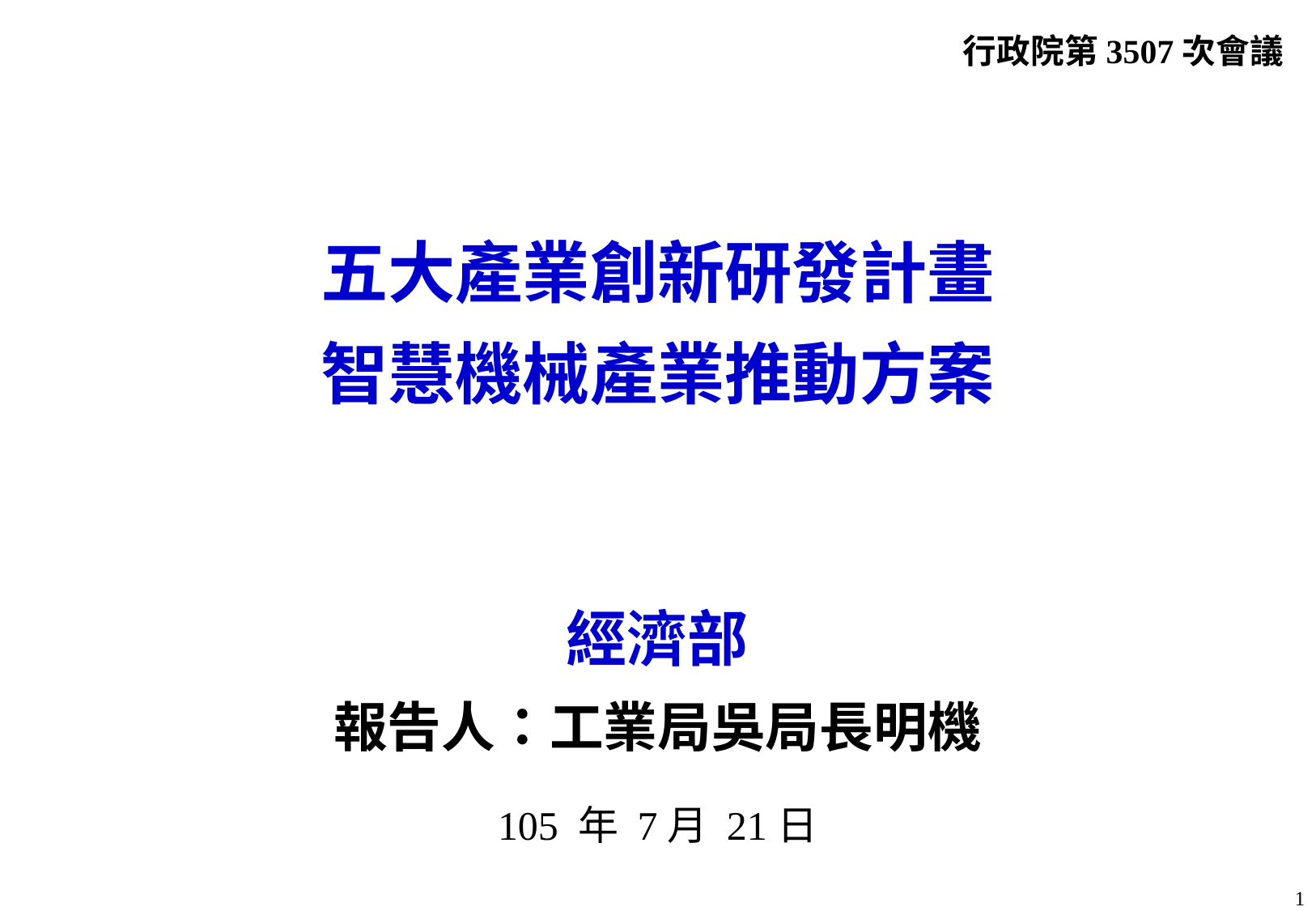

行政院第3507次會議
五大產業創新研發計畫
智慧機械產業推動方案
經濟部
報告人：工業局吳局長明機
105 年 7月 21日